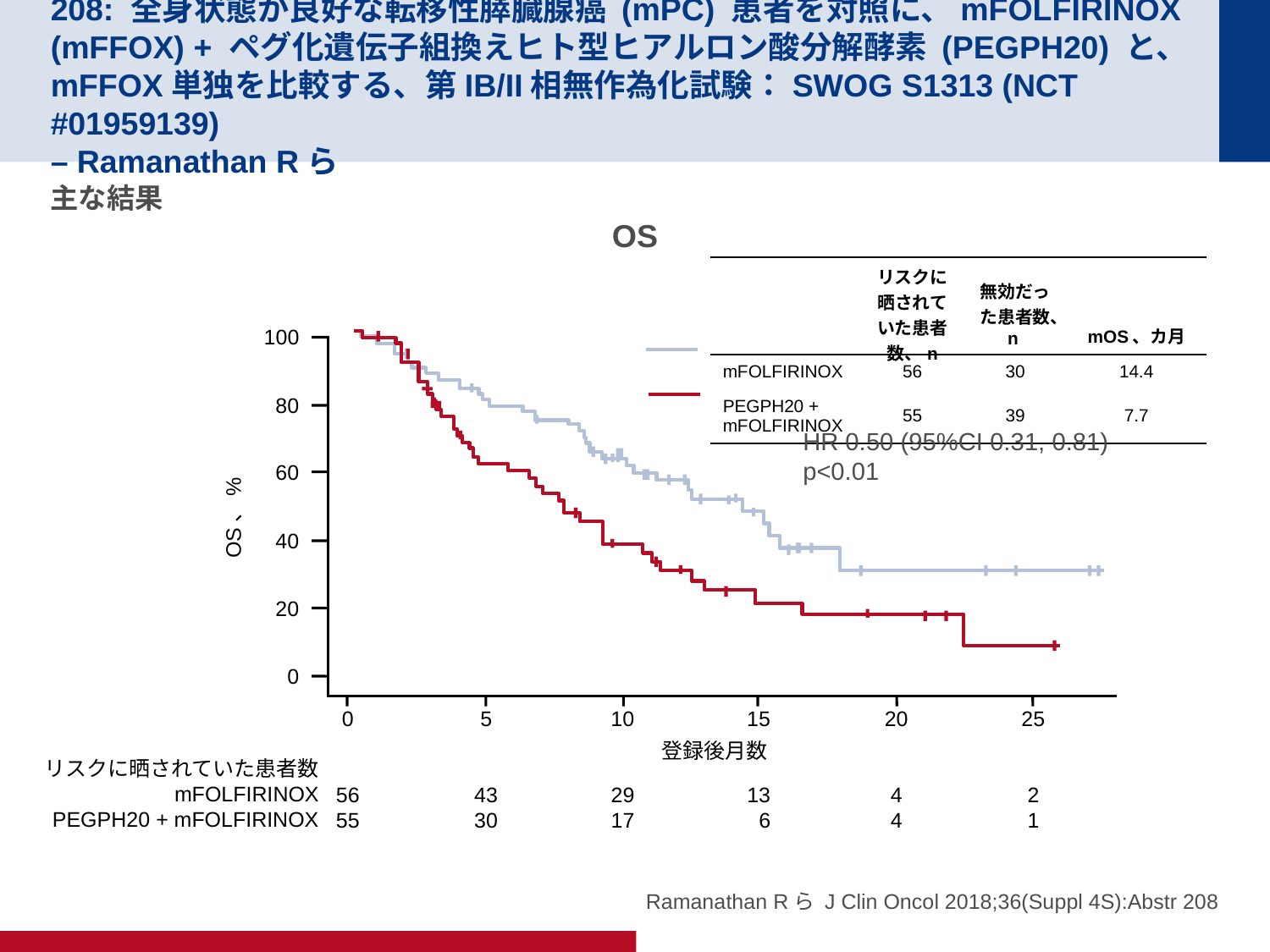

# 208: 全身状態が良好な転移性膵臓腺癌 (mPC) 患者を対照に、mFOLFIRINOX (mFFOX) + ペグ化遺伝子組換えヒト型ヒアルロン酸分解酵素 (PEGPH20) と、mFFOX単独を比較する、第IB/II相無作為化試験：SWOG S1313 (NCT #01959139) – Ramanathan Rら
主な結果
OS
|  | リスクに晒されていた患者数、n | 無効だった患者数、n | mOS、カ月 |
| --- | --- | --- | --- |
| mFOLFIRINOX | 56 | 30 | 14.4 |
| PEGPH20 + mFOLFIRINOX | 55 | 39 | 7.7 |
100

80
60
OS、%
40
20
0
0

56
55
5

43
30
10

29
17
15

13
6
20

4
4
25

2
1

登録後月数

HR 0.50 (95%CI 0.31, 0.81)
p<0.01
リスクに晒されていた患者数
mFOLFIRINOX
PEGPH20 + mFOLFIRINOX

Ramanathan Rら J Clin Oncol 2018;36(Suppl 4S):Abstr 208